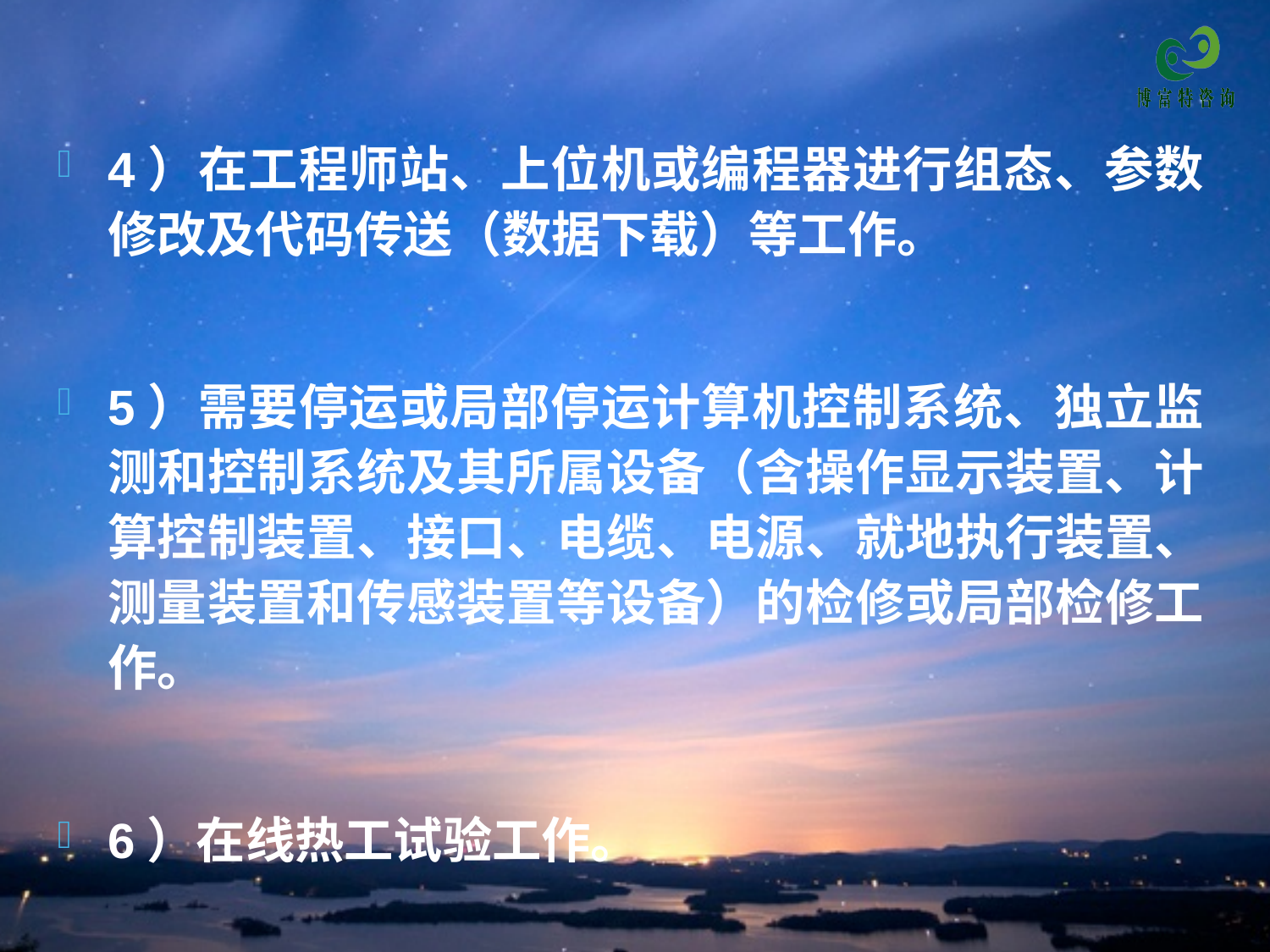

4）在工程师站、上位机或编程器进行组态、参数修改及代码传送（数据下载）等工作。

5）需要停运或局部停运计算机控制系统、独立监测和控制系统及其所属设备（含操作显示装置、计算控制装置、接口、电缆、电源、就地执行装置、测量装置和传感装置等设备）的检修或局部检修工作。

6）在线热工试验工作。